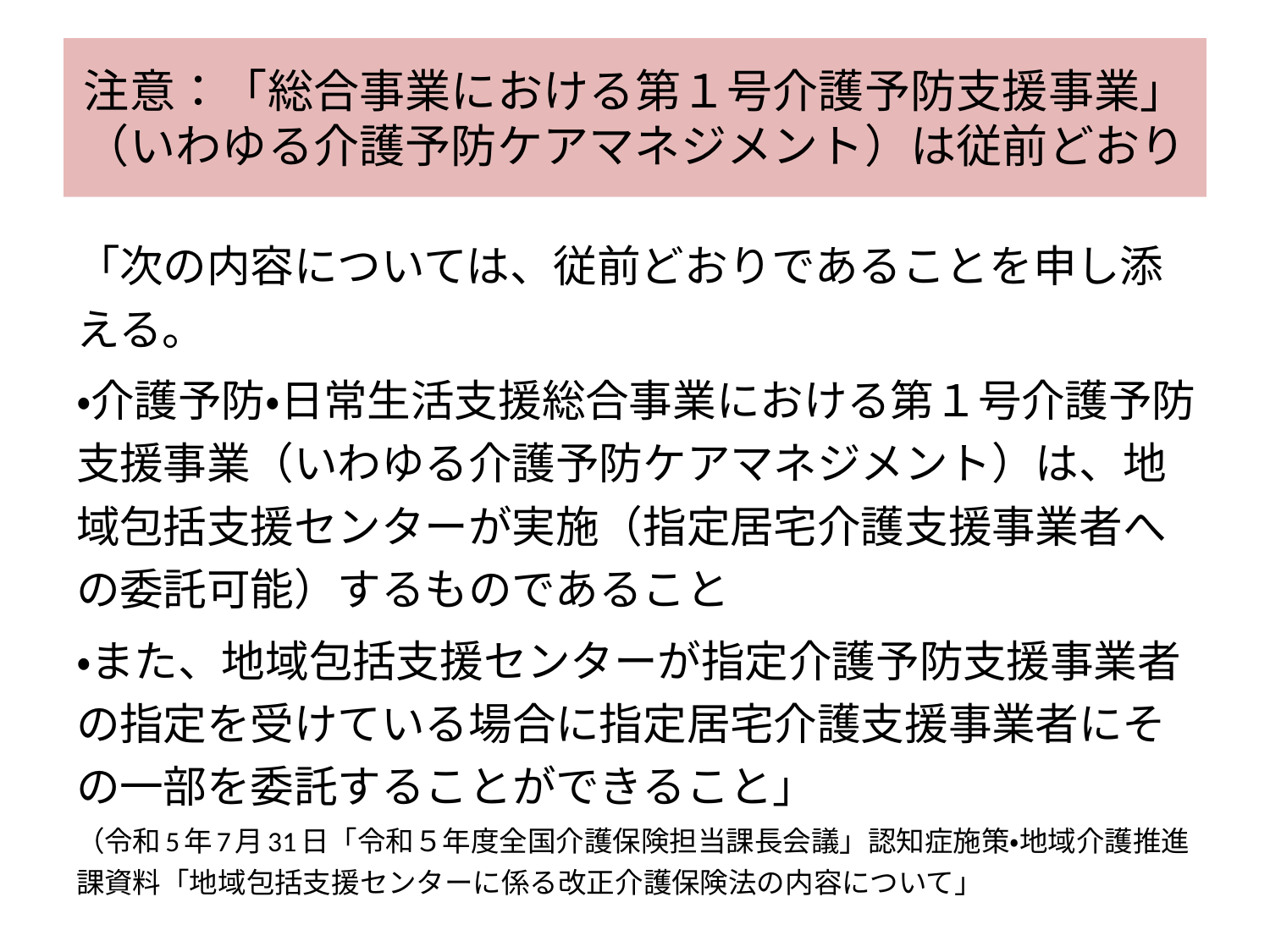

# 注意：「総合事業における第１号介護予防支援事業」（いわゆる介護予防ケアマネジメント）は従前どおり
「次の内容については、従前どおりであることを申し添える。
・介護予防・日常生活支援総合事業における第１号介護予防支援事業（いわゆる介護予防ケアマネジメント）は、地域包括支援センターが実施（指定居宅介護支援事業者への委託可能）するものであること
・また、地域包括支援センターが指定介護予防支援事業者の指定を受けている場合に指定居宅介護支援事業者にその一部を委託することができること」
（令和5年7月31日「令和５年度全国介護保険担当課長会議」認知症施策・地域介護推進課資料「地域包括支援センターに係る改正介護保険法の内容について」